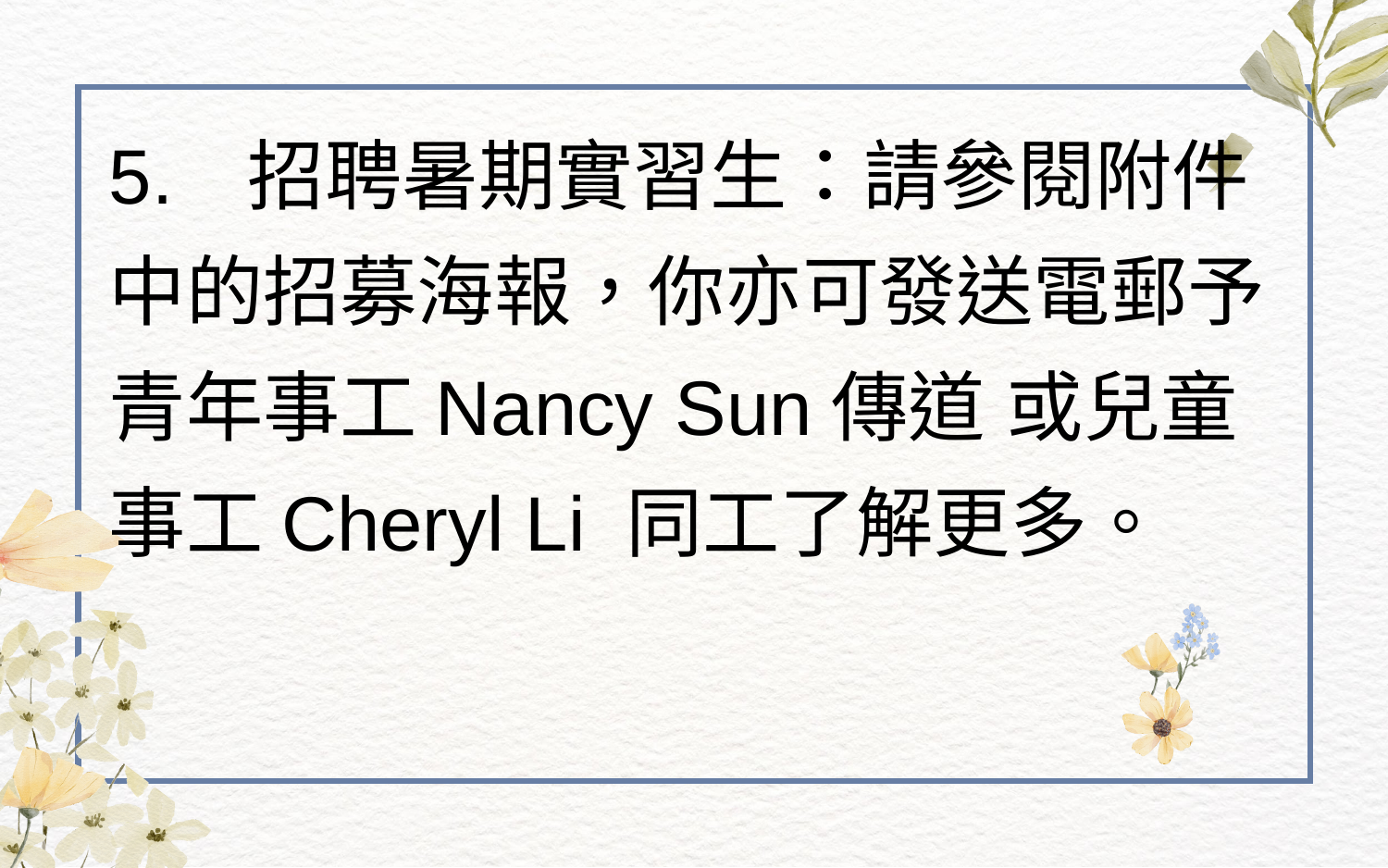

5.	招聘暑期實習生：請參閱附件中的招募海報，你亦可發送電郵予青年事工Nancy Sun傳道 或兒童事工Cheryl Li 同工了解更多。